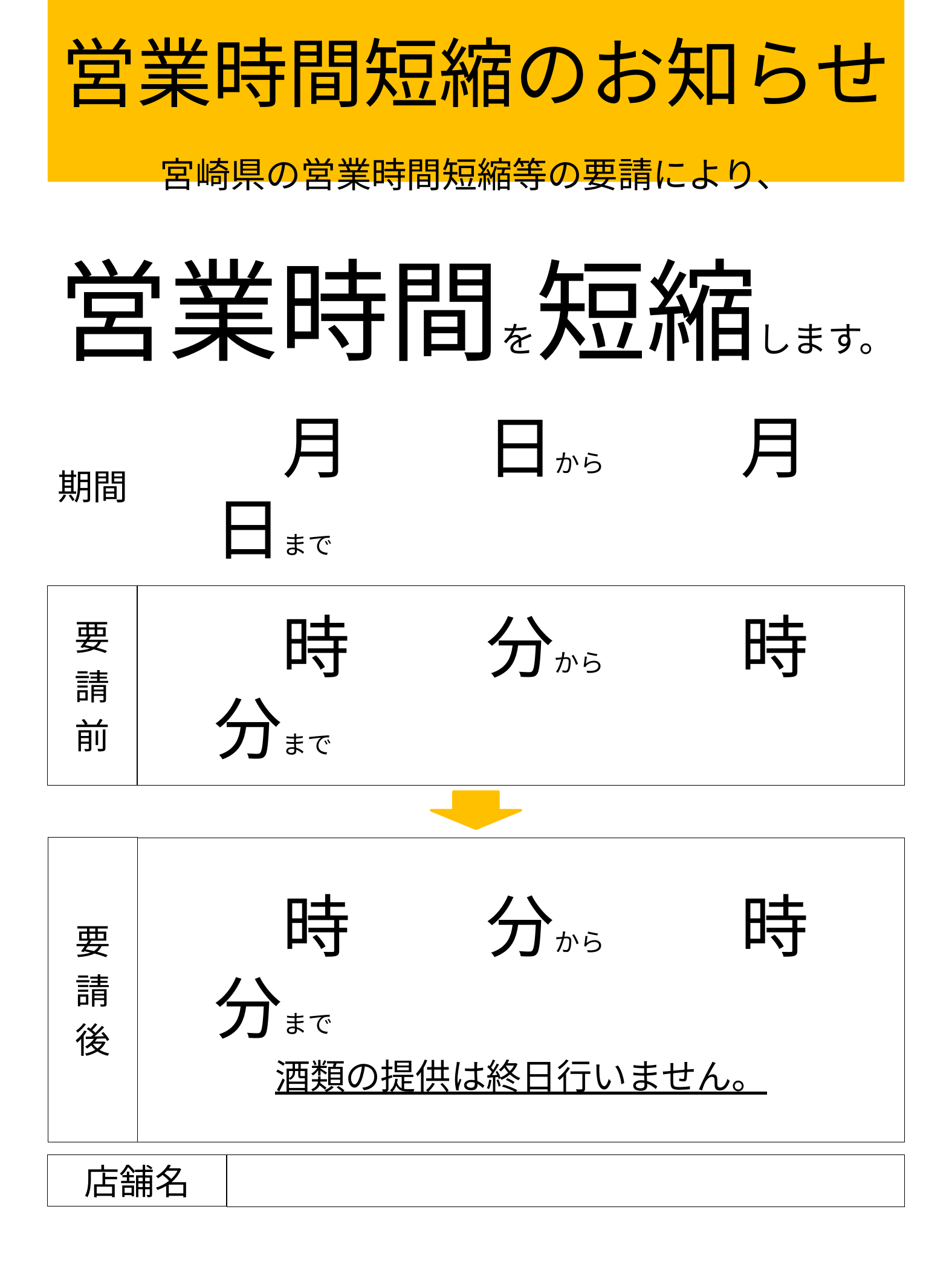

# 営業時間短縮のお知らせ
宮崎県の営業時間短縮等の要請により、
営業時間を短縮します。
　　月　　日から　　月　　日まで
期間
要
請
前
　　時　　分から　　時　　分まで

要
請
後
　　時　　分から　　時　　分まで
酒類の提供は終日行いません。
店舗名